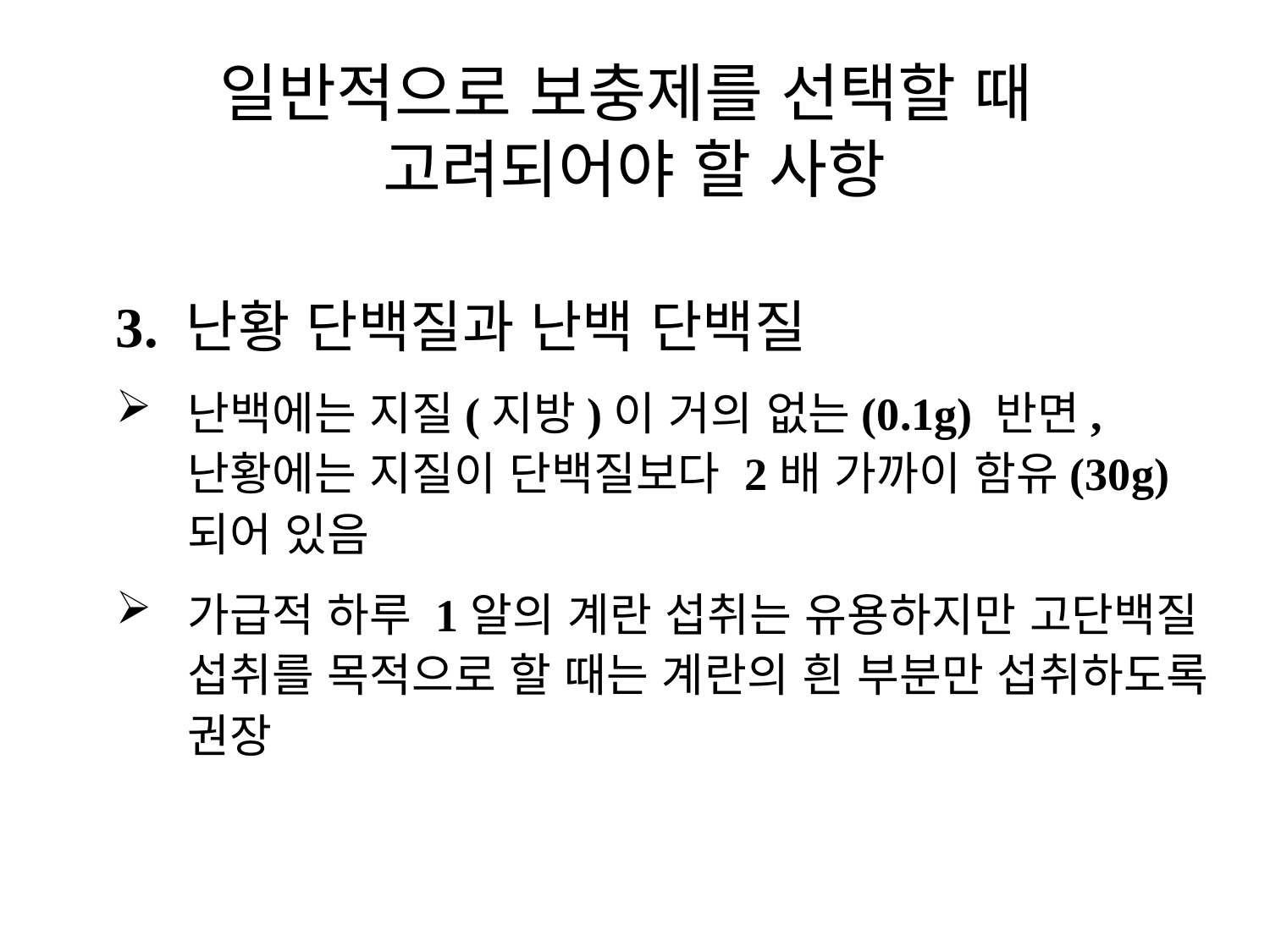

# 일반적으로 보충제를 선택할 때 고려되어야 할 사항
3. 난황 단백질과 난백 단백질
난백에는 지질(지방)이 거의 없는(0.1g) 반면, 난황에는 지질이 단백질보다 2배 가까이 함유(30g) 되어 있음
가급적 하루 1알의 계란 섭취는 유용하지만 고단백질 섭취를 목적으로 할 때는 계란의 흰 부분만 섭취하도록 권장